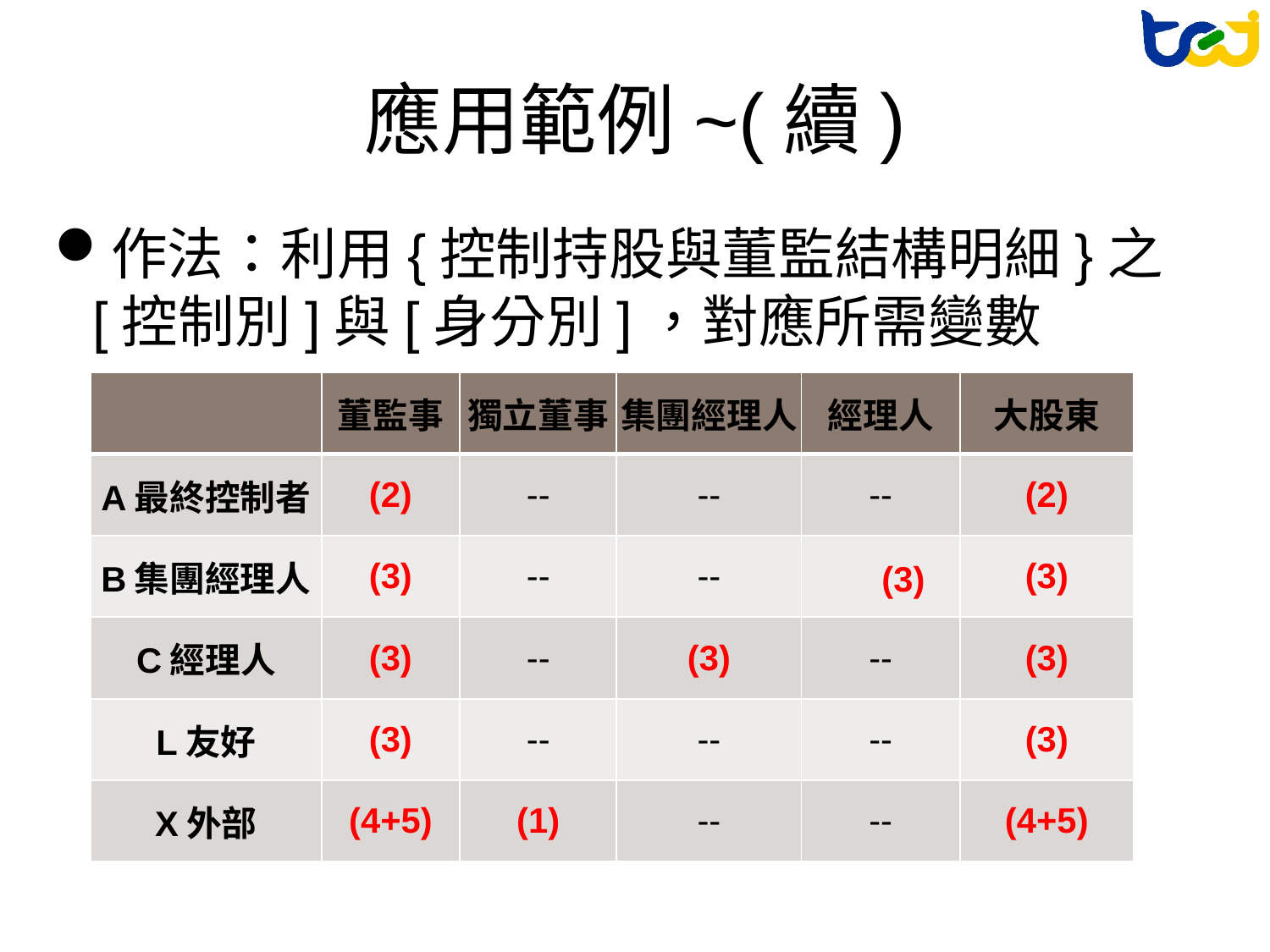

# 應用範例~(續)
作法：利用{控制持股與董監結構明細}之[控制別]與[身分別]，對應所需變數
|  | 董監事 | 獨立董事 | 集團經理人 | 經理人 | 大股東 |
| --- | --- | --- | --- | --- | --- |
| A最終控制者 | (2) | -- | -- | -- | (2) |
| B集團經理人 | (3) | -- | -- | (3) | (3) |
| C經理人 | (3) | -- | (3) | -- | (3) |
| L友好 | (3) | -- | -- | -- | (3) |
| X外部 | (4+5) | (1) | -- | -- | (4+5) |
45